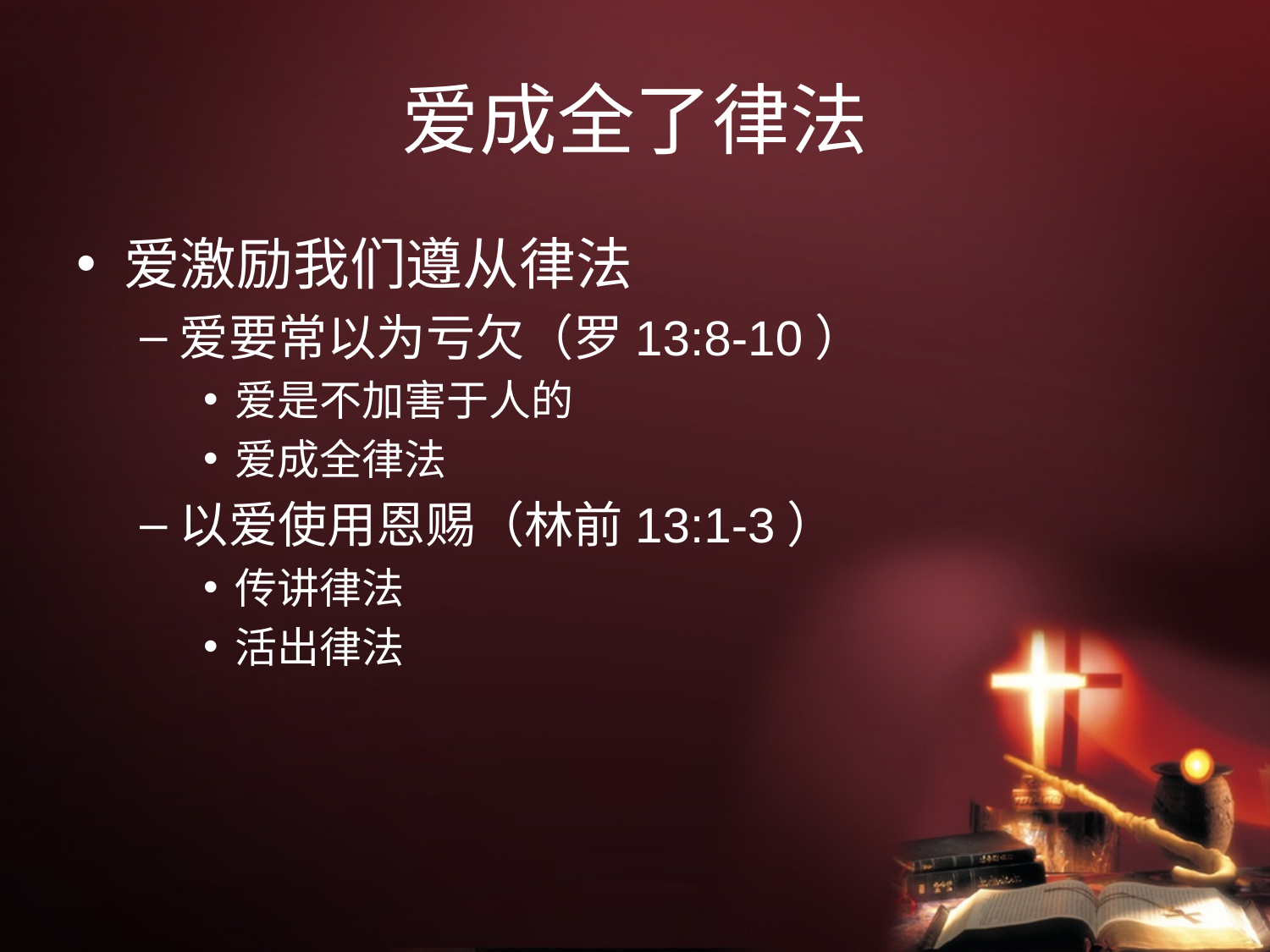

# 爱成全了律法
爱激励我们遵从律法
爱要常以为亏欠（罗13:8-10）
爱是不加害于人的
爱成全律法
以爱使用恩赐（林前13:1-3）
传讲律法
活出律法